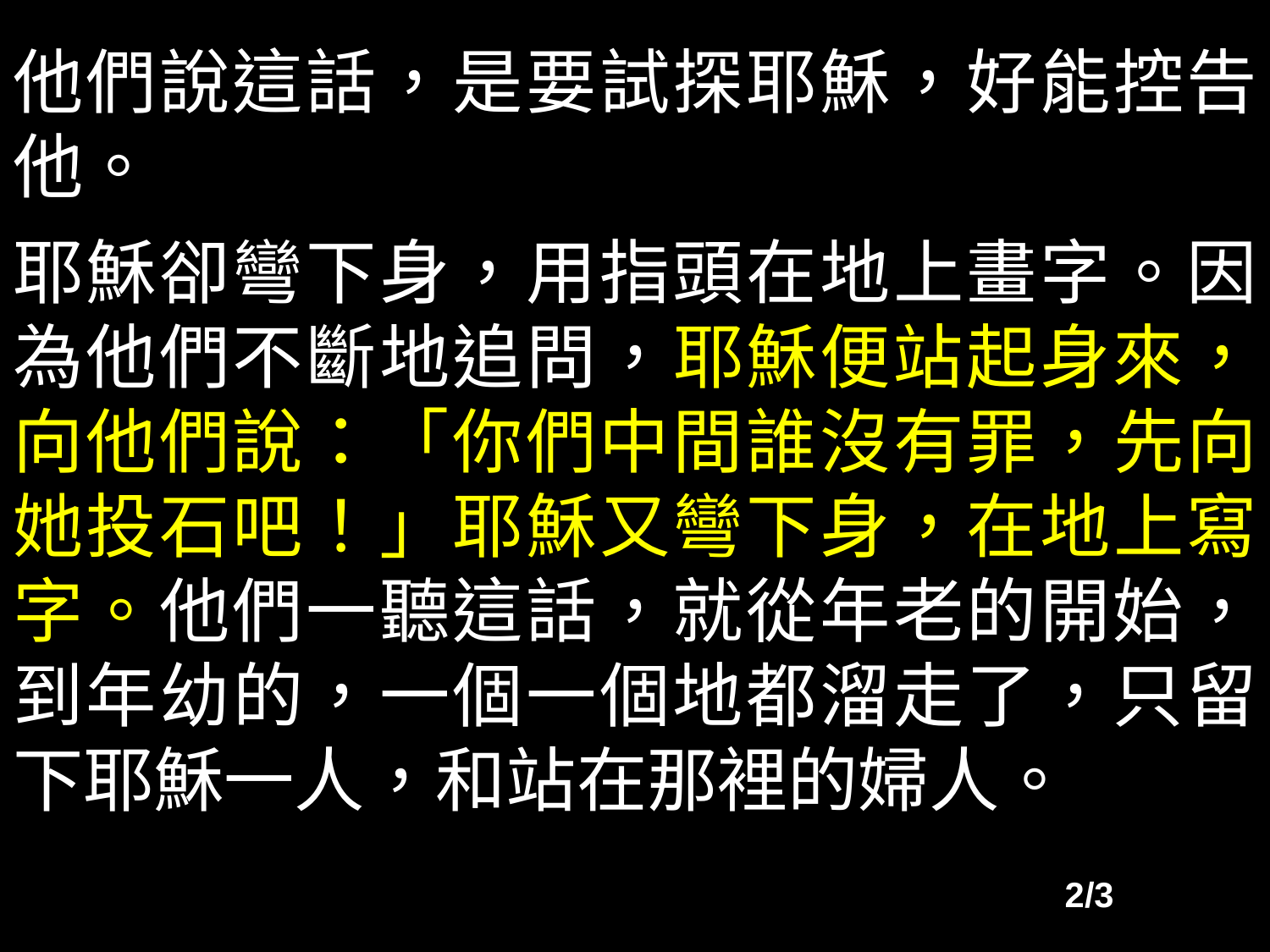

他們說這話，是要試探耶穌，好能控告他。
耶穌卻彎下身，用指頭在地上畫字。因為他們不斷地追問，耶穌便站起身來，向他們說：「你們中間誰沒有罪，先向她投石吧！」耶穌又彎下身，在地上寫字。他們一聽這話，就從年老的開始，到年幼的，一個一個地都溜走了，只留下耶穌一人，和站在那裡的婦人。
2/3